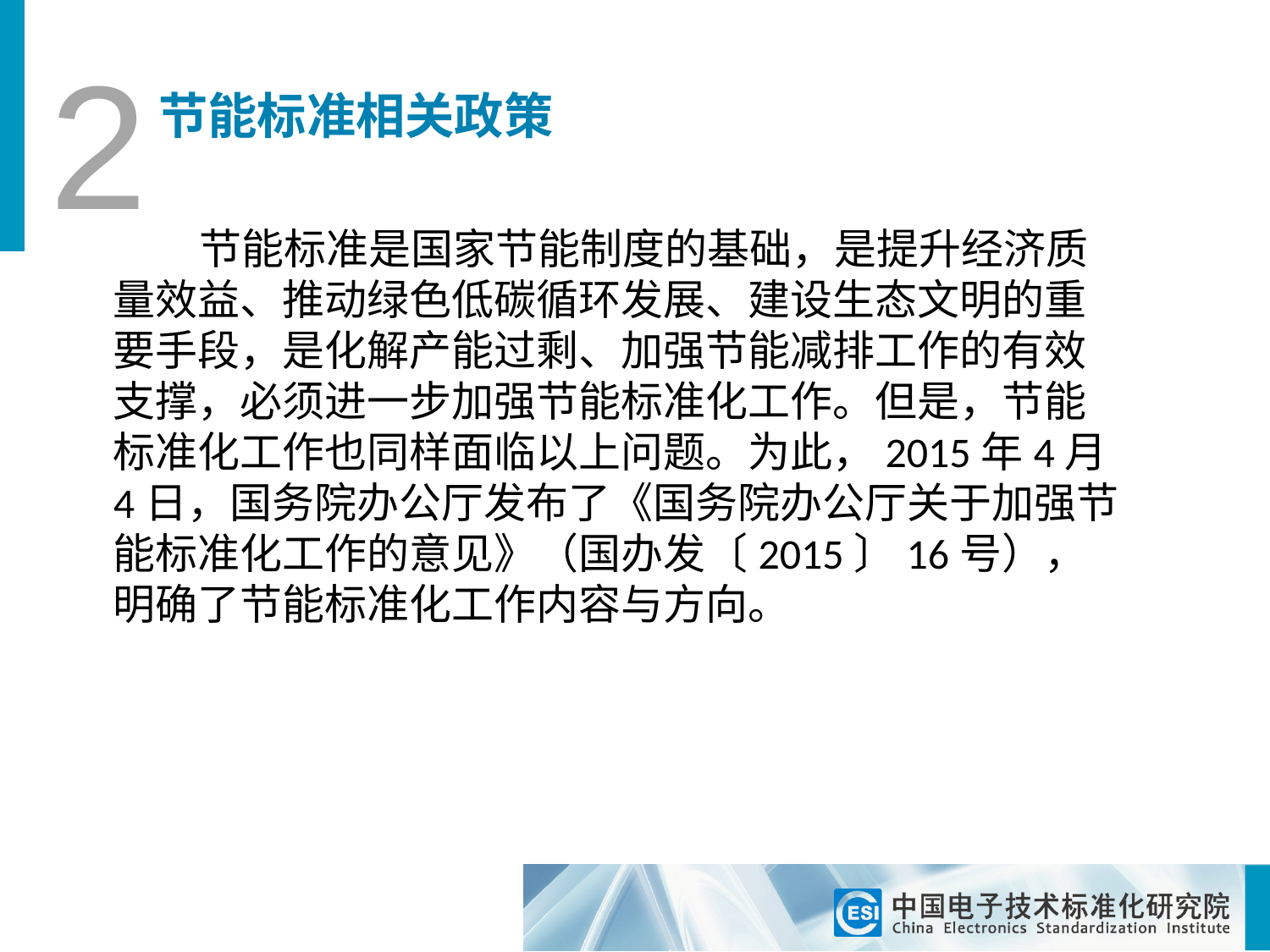

2
节能标准相关政策
        节能标准是国家节能制度的基础，是提升经济质量效益、推动绿色低碳循环发展、建设生态文明的重要手段，是化解产能过剩、加强节能减排工作的有效支撑，必须进一步加强节能标准化工作。但是，节能标准化工作也同样面临以上问题。为此，2015年4月4日，国务院办公厅发布了《国务院办公厅关于加强节能标准化工作的意见》（国办发〔2015〕16号），明确了节能标准化工作内容与方向。